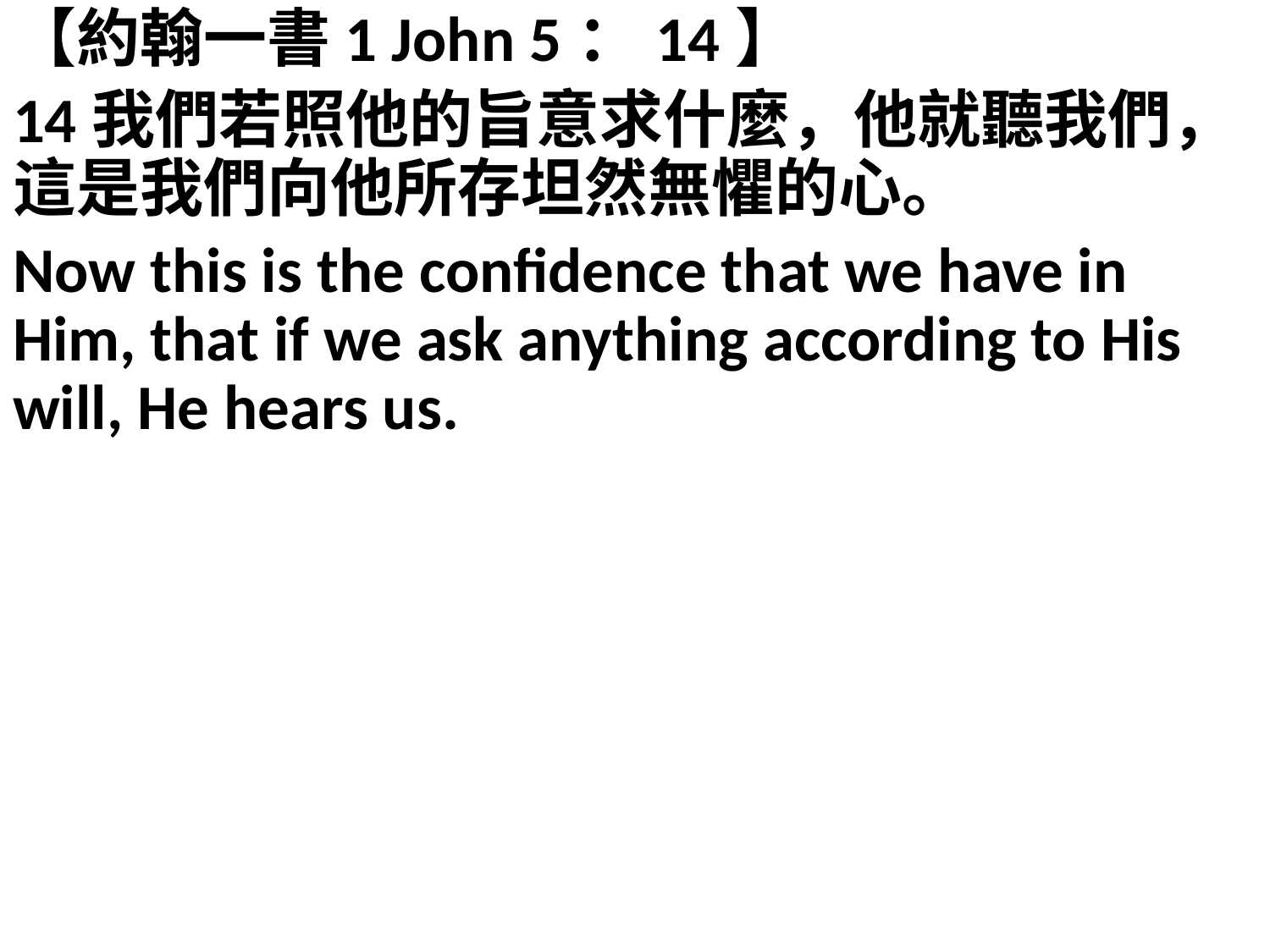

【約翰一書1 John 5：14】
14我們若照他的旨意求什麼，他就聽我們，這是我們向他所存坦然無懼的心。
Now this is the confidence that we have in Him, that if we ask anything according to His will, He hears us.